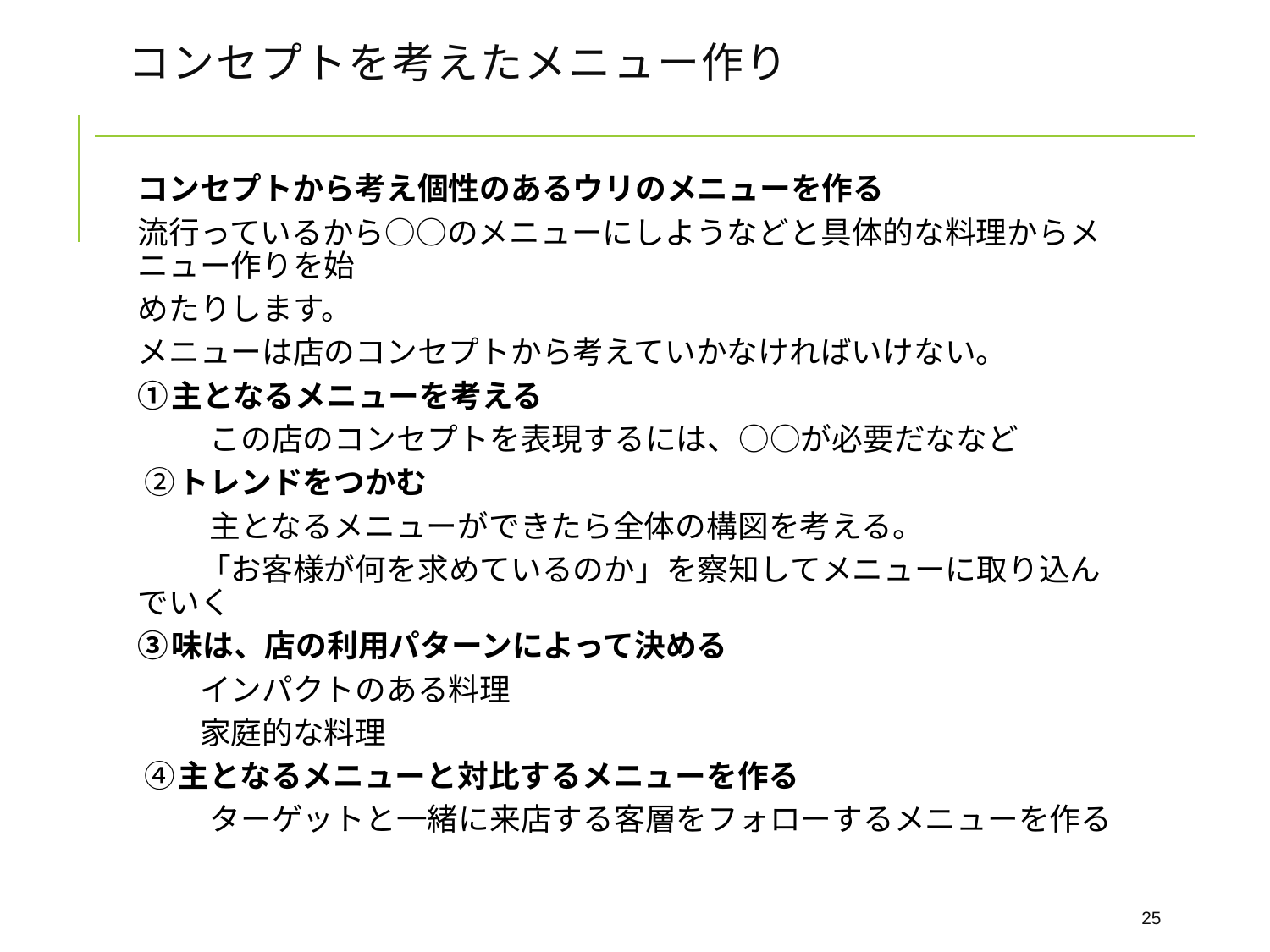

# コンセプトを考えたメニュー作り

コンセプトから考え個性のあるウリのメニューを作る
流行っているから○○のメニューにしようなどと具体的な料理からメニュー作りを始
めたりします。
メニューは店のコンセプトから考えていかなければいけない。
①主となるメニューを考える
 　　この店のコンセプトを表現するには、○○が必要だななど
 ②トレンドをつかむ
 　　主となるメニューができたら全体の構図を考える。
　　「お客様が何を求めているのか」を察知してメニューに取り込んでいく
③味は、店の利用パターンによって決める
　　インパクトのある料理
　　家庭的な料理
 ➃主となるメニューと対比するメニューを作る
 　　ターゲットと一緒に来店する客層をフォローするメニューを作る
25